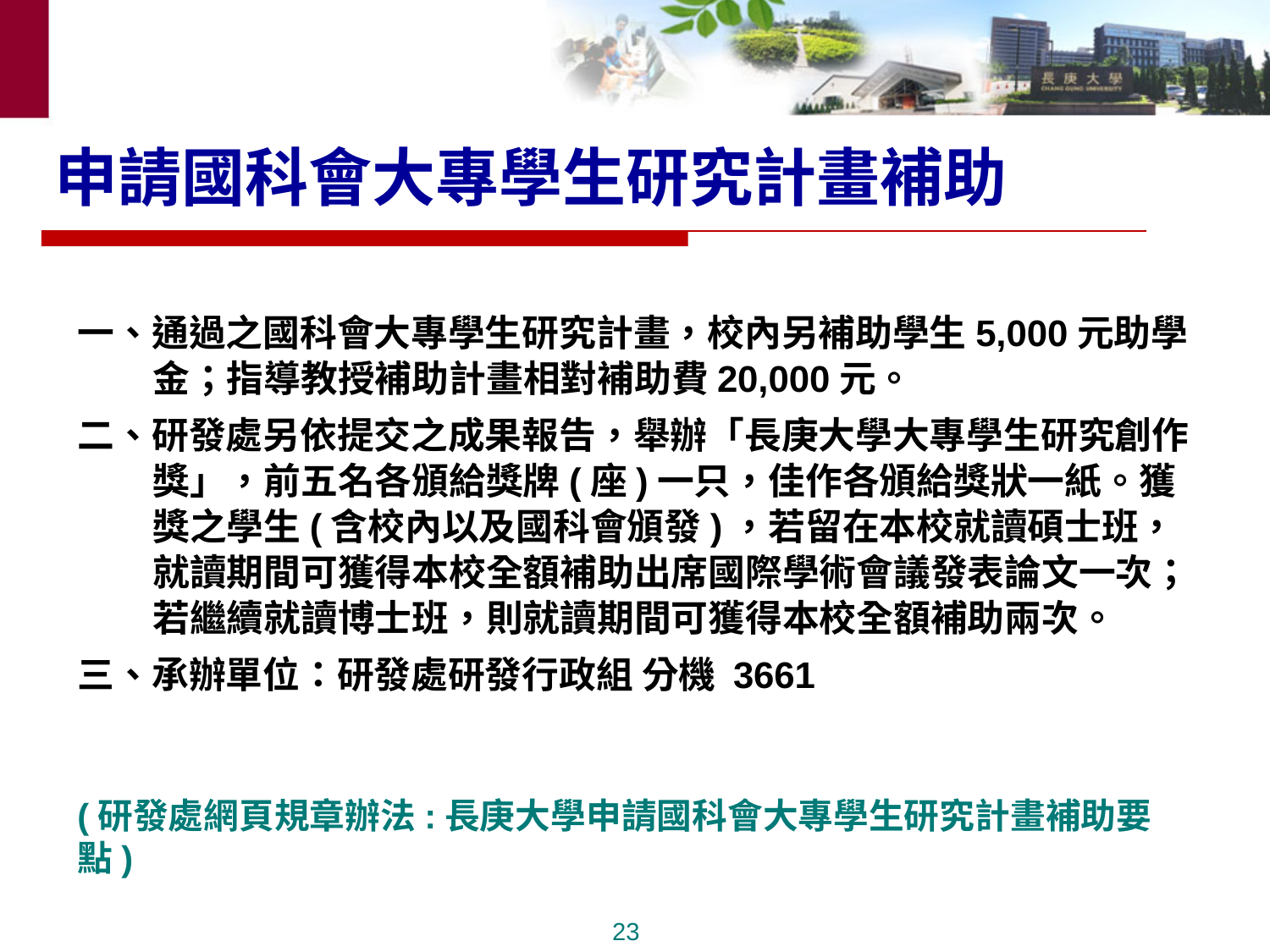

# 申請國科會大專學生研究計畫補助
一、通過之國科會大專學生研究計畫，校內另補助學生5,000元助學金；指導教授補助計畫相對補助費20,000元。
二、研發處另依提交之成果報告，舉辦「長庚大學大專學生研究創作獎」，前五名各頒給獎牌(座)一只，佳作各頒給獎狀一紙。獲獎之學生(含校內以及國科會頒發)，若留在本校就讀碩士班，就讀期間可獲得本校全額補助出席國際學術會議發表論文一次；若繼續就讀博士班，則就讀期間可獲得本校全額補助兩次。
三、承辦單位：研發處研發行政組 分機 3661

(研發處網頁規章辦法:長庚大學申請國科會大專學生研究計畫補助要點)
23